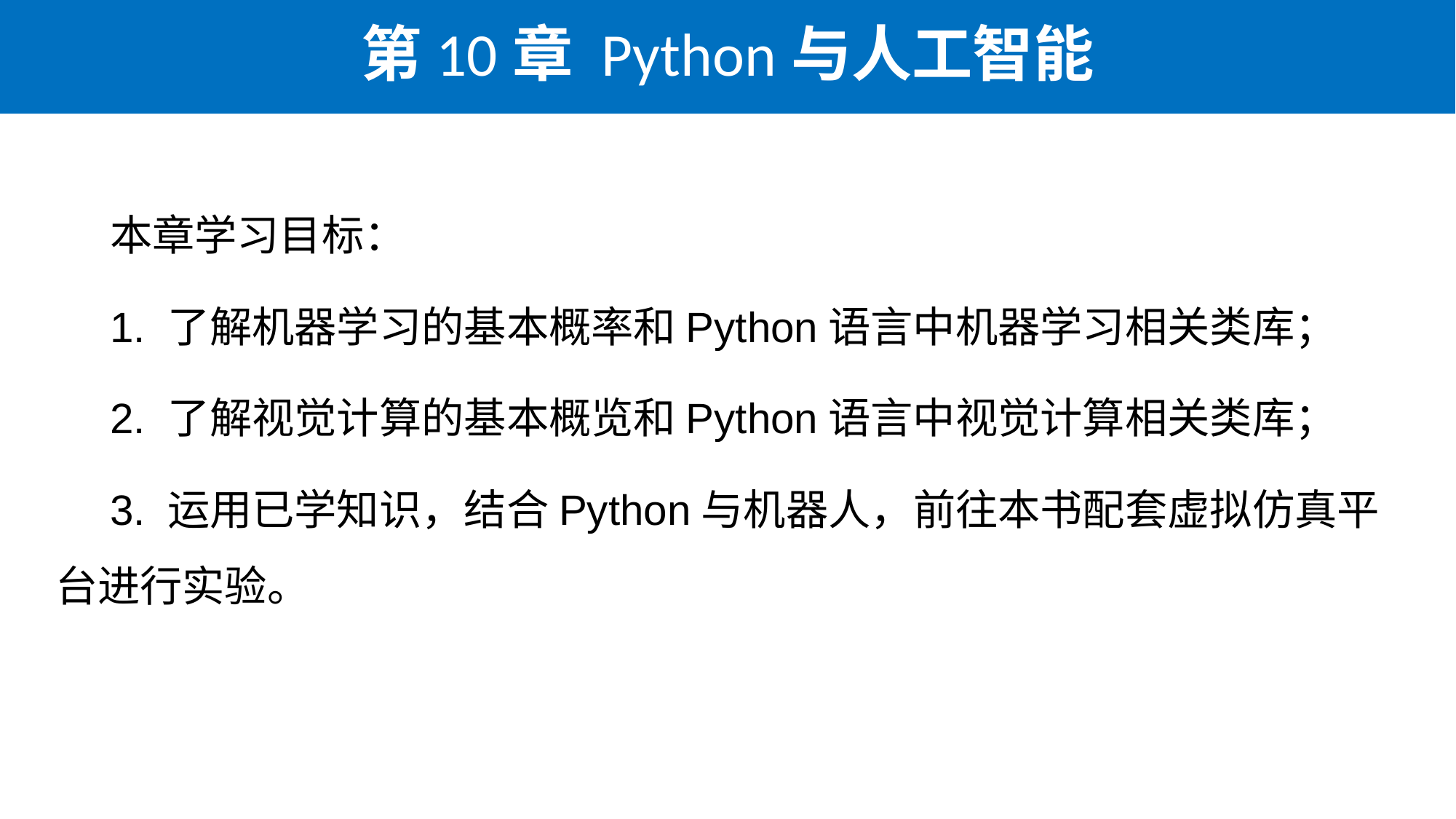

# 第10章 Python与人工智能
本章学习目标：
1. 了解机器学习的基本概率和Python语言中机器学习相关类库；
2. 了解视觉计算的基本概览和Python语言中视觉计算相关类库；
3. 运用已学知识，结合Python与机器人，前往本书配套虚拟仿真平台进行实验。